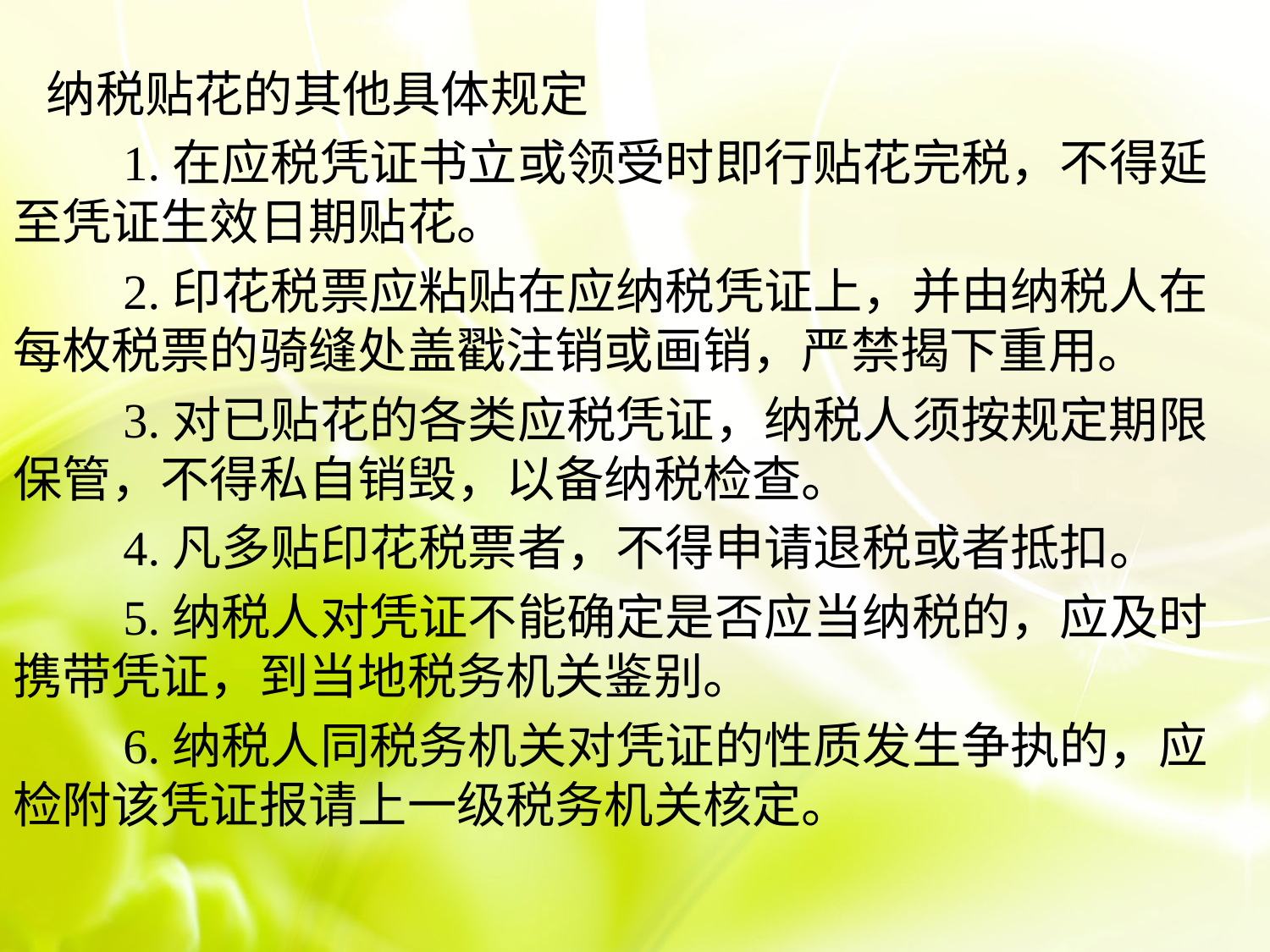

纳税贴花的其他具体规定
　　1.在应税凭证书立或领受时即行贴花完税，不得延至凭证生效日期贴花。
　　2.印花税票应粘贴在应纳税凭证上，并由纳税人在每枚税票的骑缝处盖戳注销或画销，严禁揭下重用。
　　3.对已贴花的各类应税凭证，纳税人须按规定期限保管，不得私自销毁，以备纳税检查。
　　4.凡多贴印花税票者，不得申请退税或者抵扣。
　　5.纳税人对凭证不能确定是否应当纳税的，应及时携带凭证，到当地税务机关鉴别。
　　6.纳税人同税务机关对凭证的性质发生争执的，应检附该凭证报请上一级税务机关核定。